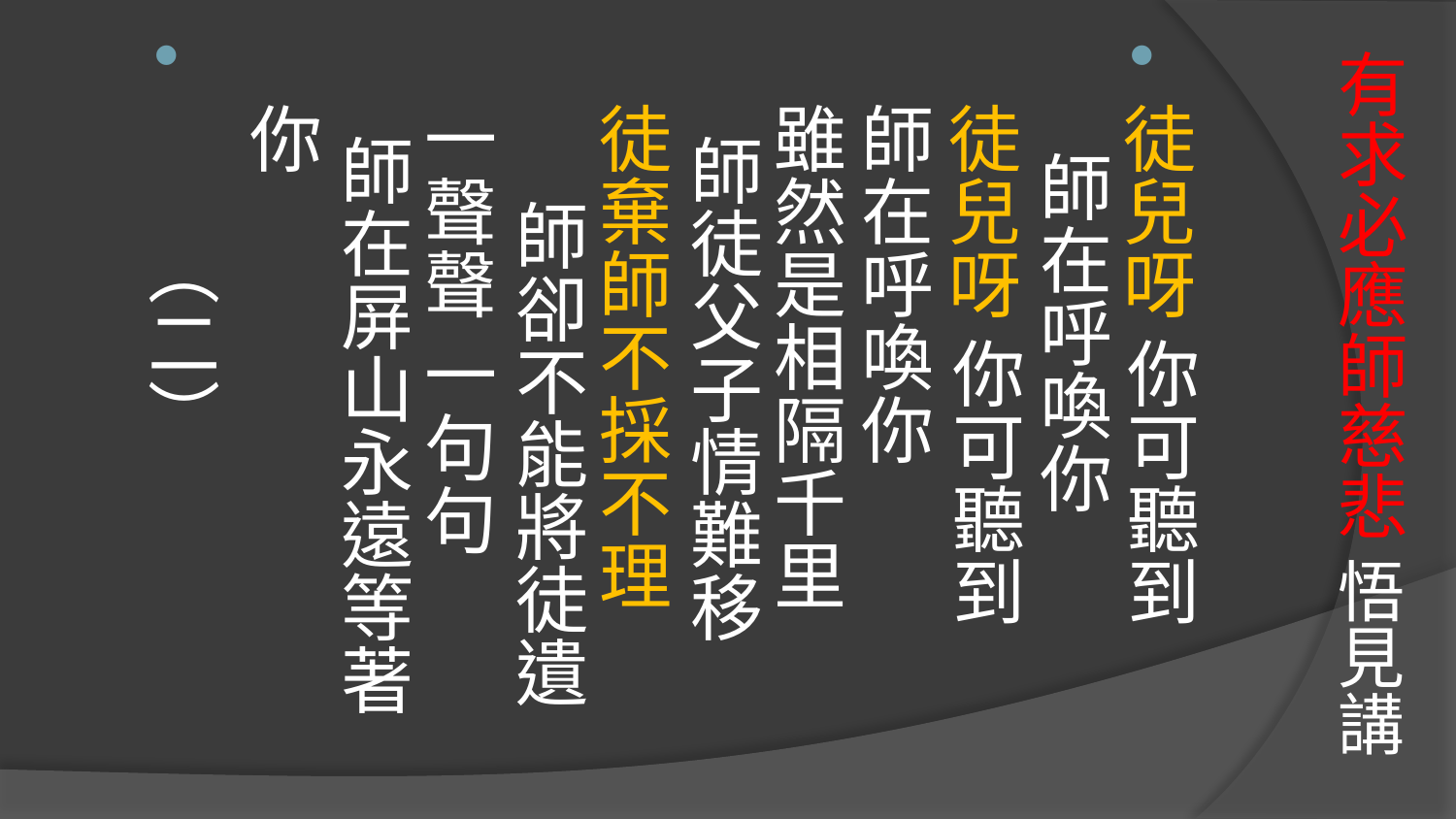

# 有求必應師慈悲 悟見講
徒兒呀 你可聽到             師在呼喚你 
徒兒呀 你可聽到       師在呼喚你 
雖然是相隔千里             師徒父子情難移 
徒棄師不採不理                 師卻不能將徒遺 
一聲聲 一句句                 師在屏山永遠等著你
       （二）